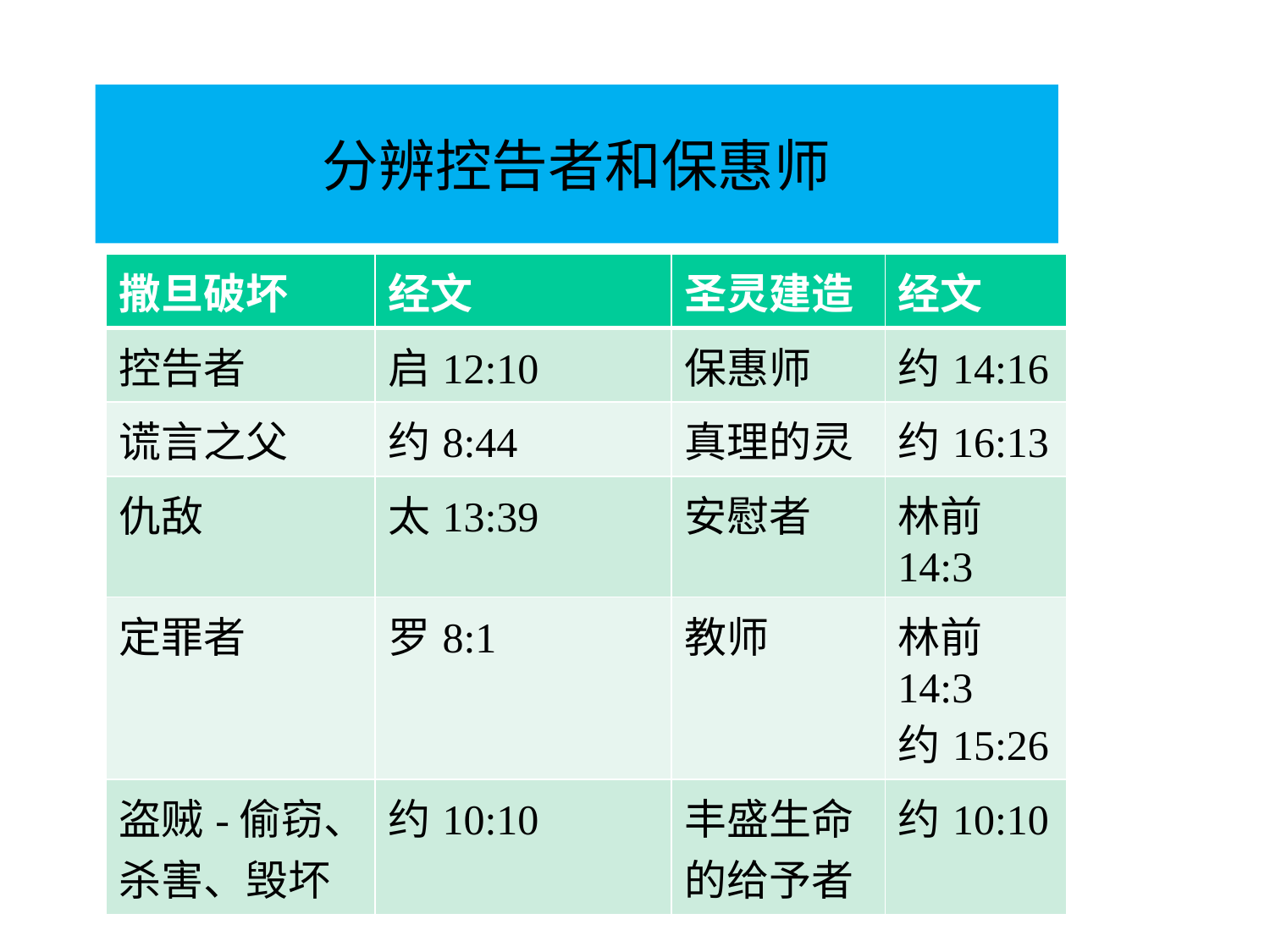

# 分辨控告者和保惠师

| 撒旦破坏 | 经文 | 圣灵建造 | 经文 |
| --- | --- | --- | --- |
| 控告者 | 启12:10 | 保惠师 | 约14:16 |
| 谎言之父 | 约8:44 | 真理的灵 | 约16:13 |
| 仇敌 | 太13:39 | 安慰者 | 林前14:3 |
| 定罪者 | 罗8:1 | 教师 | 林前14:3 约15:26 |
| 盗贼-偷窃、杀害、毁坏 | 约10:10 | 丰盛生命的给予者 | 约10:10 |